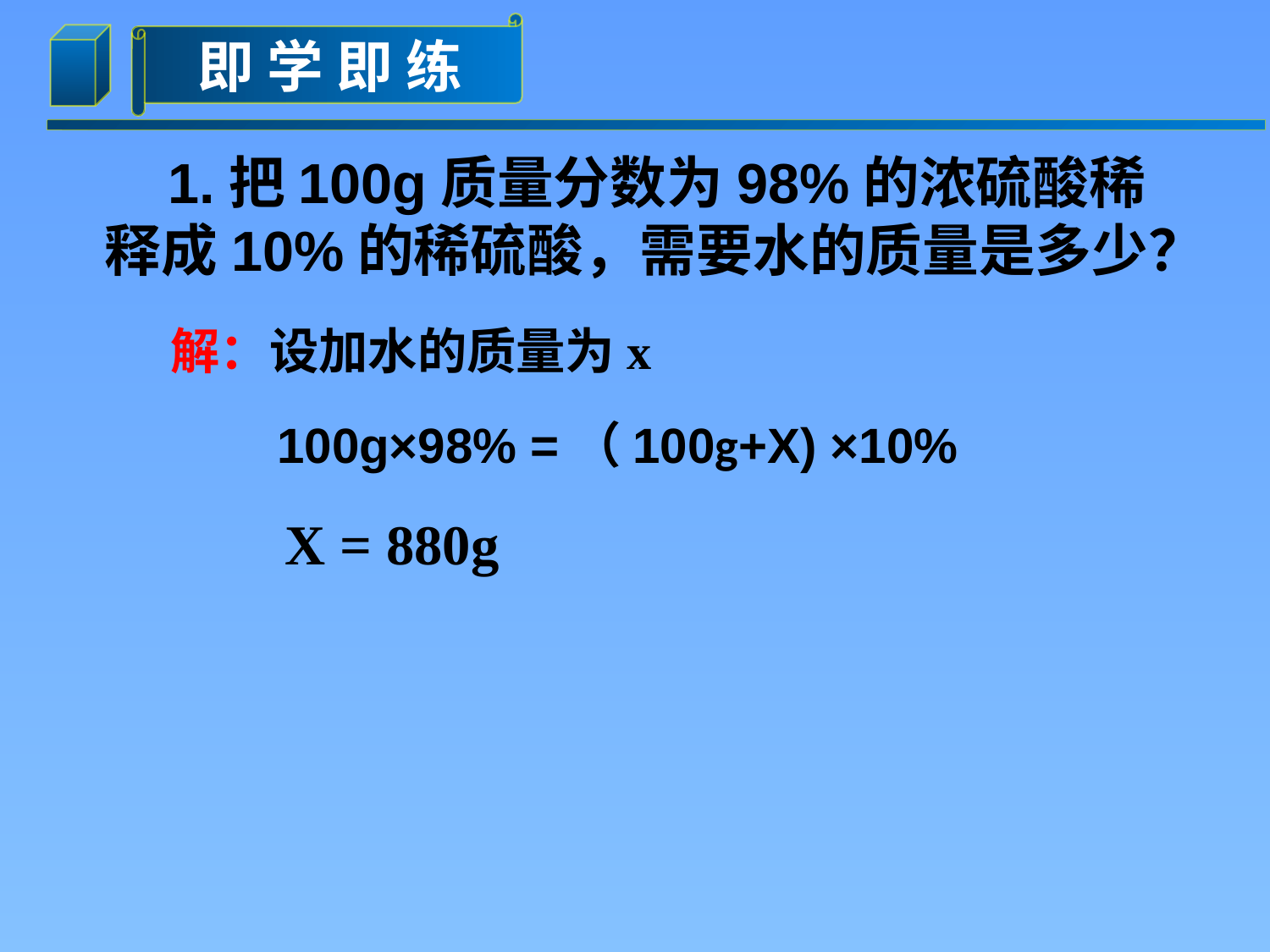

1.把100g质量分数为98%的浓硫酸稀释成10%的稀硫酸，需要水的质量是多少？
解：设加水的质量为x
100g×98% =（100g+X) ×10%
X = 880g